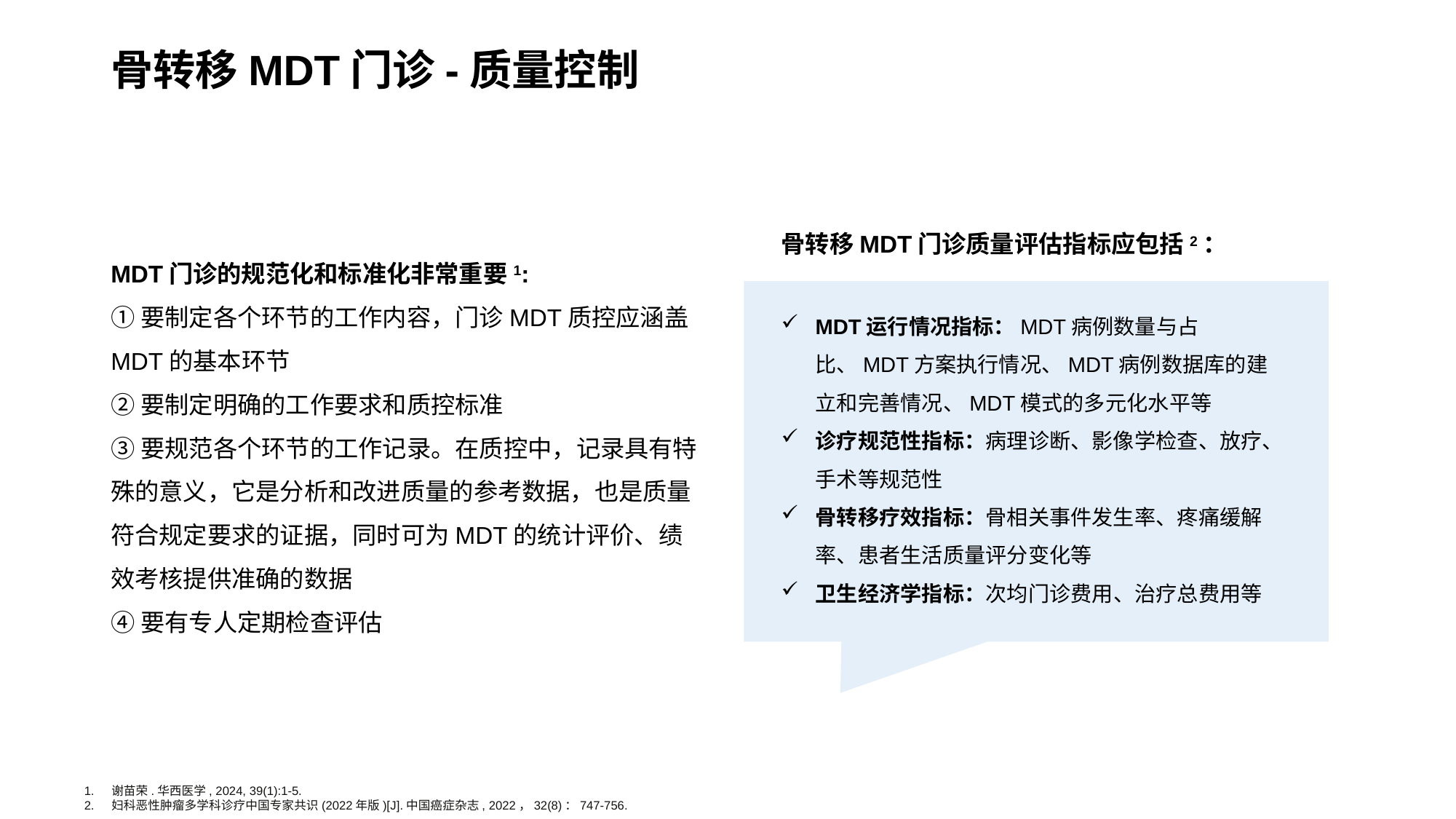

# 骨转移MDT门诊-质量控制
骨转移MDT门诊质量评估指标应包括2：
MDT门诊的规范化和标准化非常重要1:
①要制定各个环节的工作内容，门诊MDT质控应涵盖MDT的基本环节
②要制定明确的工作要求和质控标准
③要规范各个环节的工作记录。在质控中，记录具有特殊的意义，它是分析和改进质量的参考数据，也是质量符合规定要求的证据，同时可为MDT的统计评价、绩效考核提供准确的数据
④要有专人定期检查评估

MDT运行情况指标：MDT病例数量与占比、MDT方案执行情况、MDT病例数据库的建立和完善情况、MDT模式的多元化水平等
诊疗规范性指标：病理诊断、影像学检查、放疗、手术等规范性
骨转移疗效指标：骨相关事件发生率、疼痛缓解率、患者生活质量评分变化等
卫生经济学指标：次均门诊费用、治疗总费用等
谢苗荣.华西医学, 2024, 39(1):1-5.
妇科恶性肿瘤多学科诊疗中国专家共识(2022年版)[J].中国癌症杂志, 2022，32(8)：747-756.